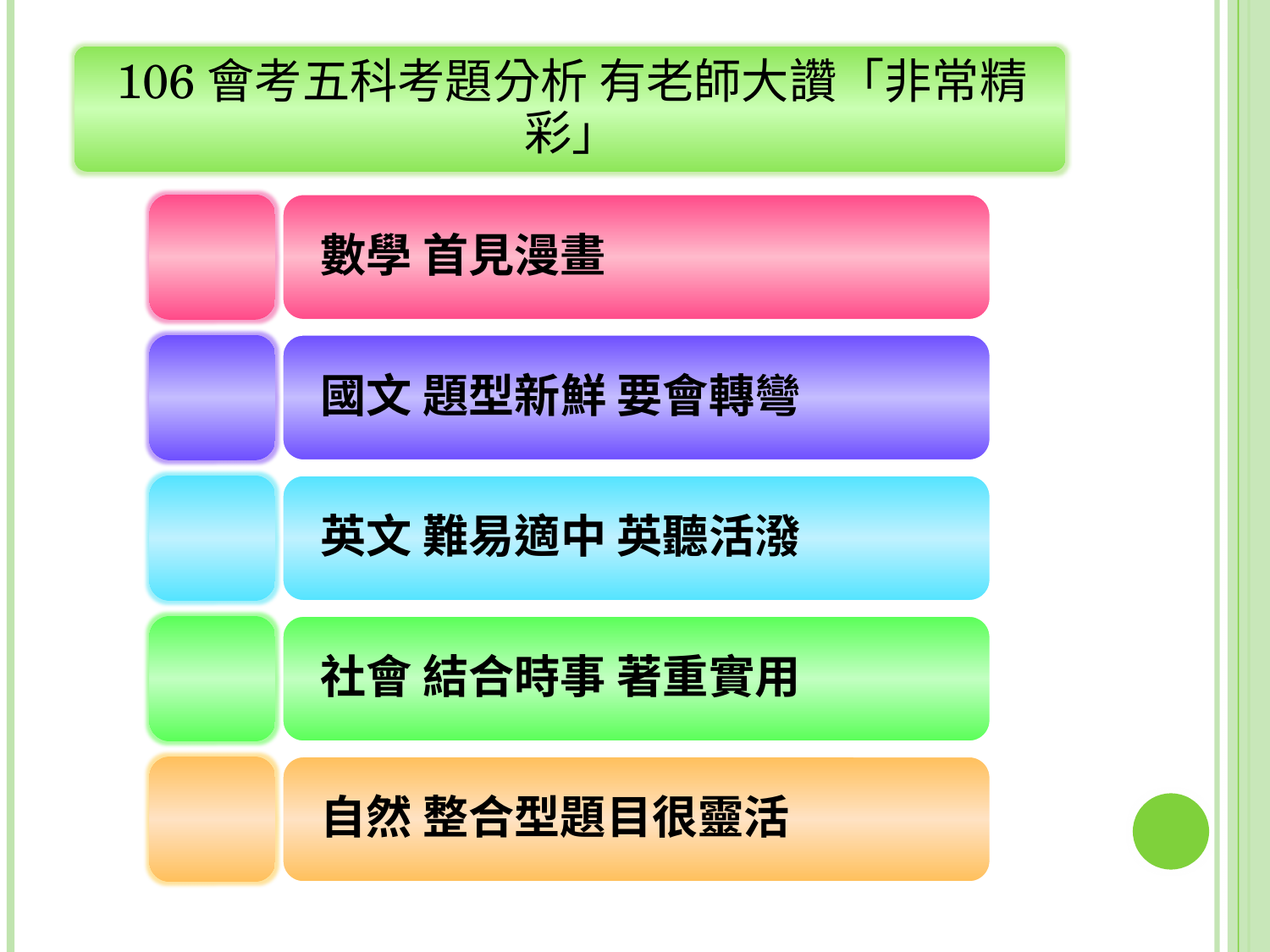

106會考五科考題分析 有老師大讚「非常精彩」
數學 首見漫畫
國文 題型新鮮 要會轉彎
英文 難易適中 英聽活潑
社會 結合時事 著重實用
自然 整合型題目很靈活